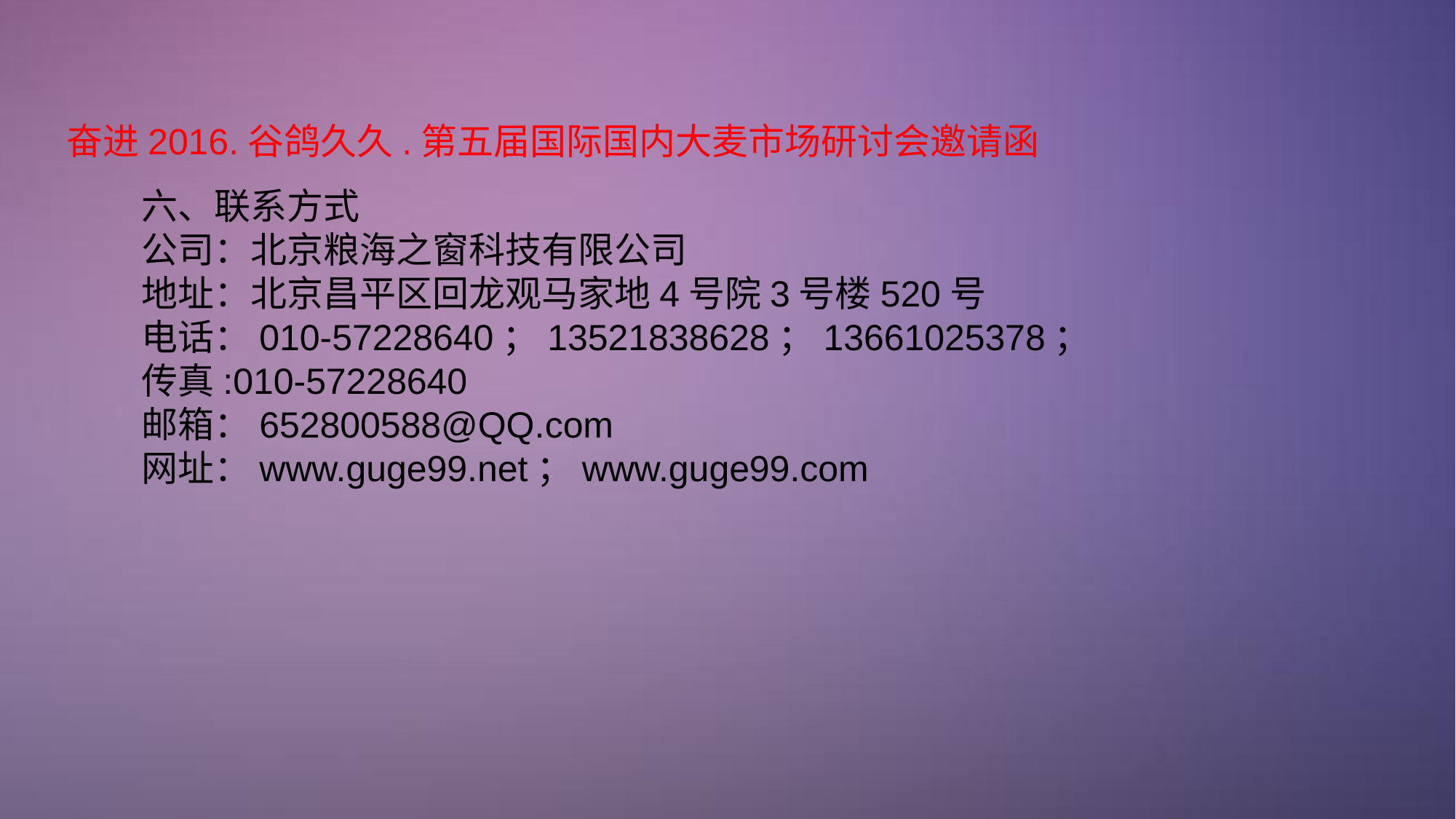

# 奋进2016.谷鸽久久.第五届国际国内大麦市场研讨会邀请函
      六、联系方式
      公司：北京粮海之窗科技有限公司
      地址：北京昌平区回龙观马家地4号院3号楼520号
      电话：010-57228640；13521838628；13661025378；
      传真:010-57228640
      邮箱：652800588@QQ.com
      网址：www.guge99.net；www.guge99.com